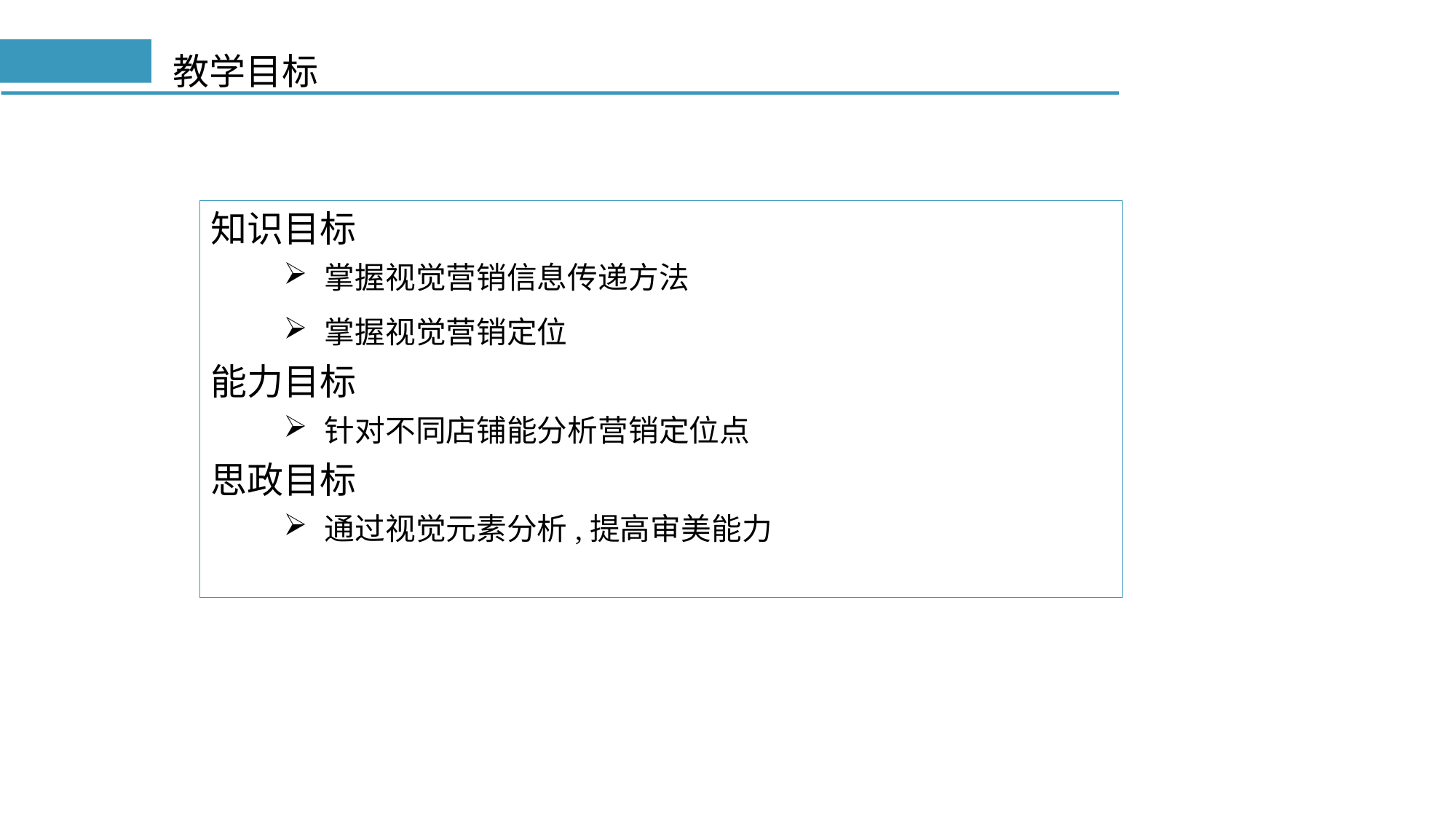

# 教学目标
知识目标
掌握视觉营销信息传递方法
掌握视觉营销定位
能力目标
针对不同店铺能分析营销定位点
思政目标
通过视觉元素分析,提高审美能力